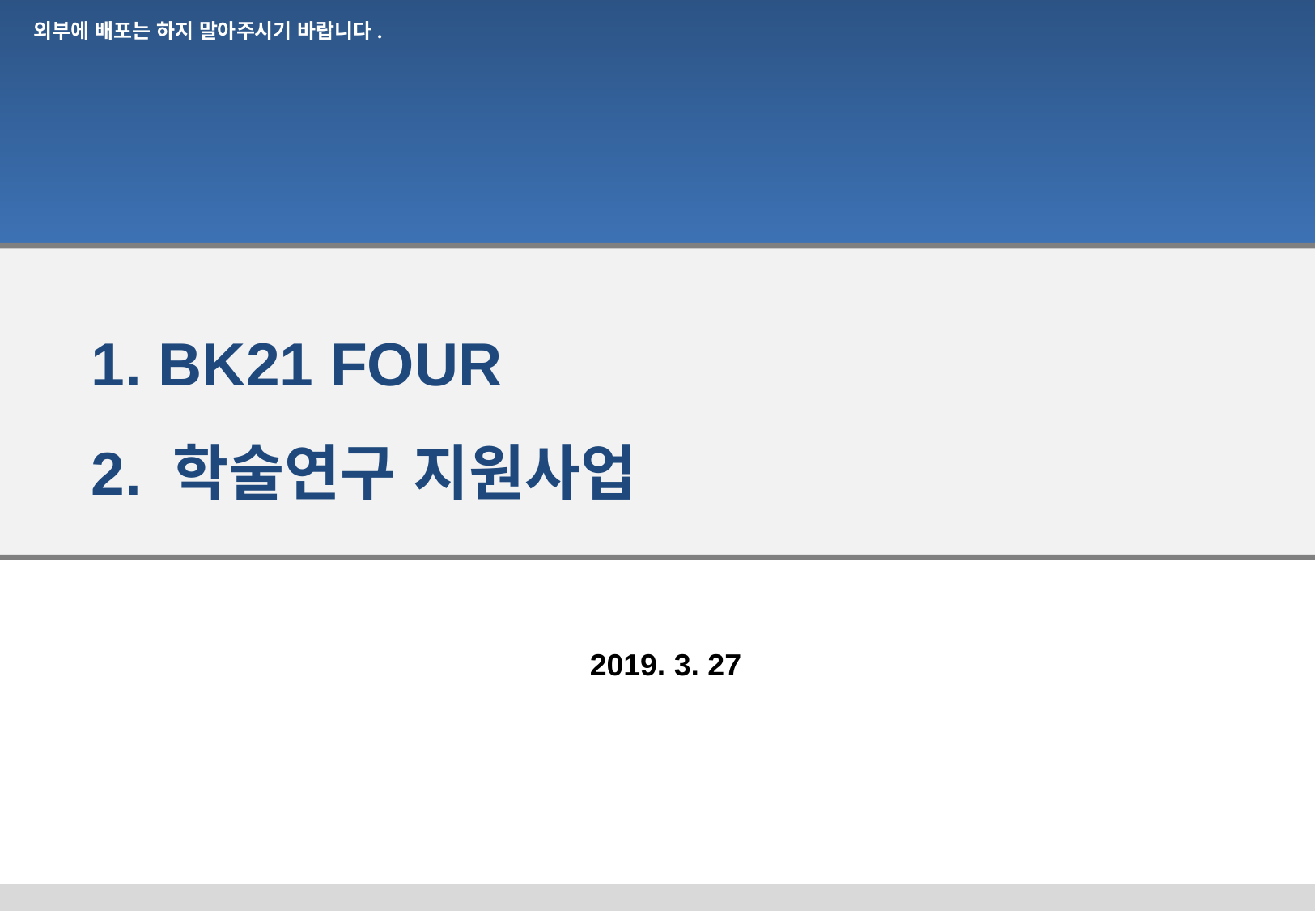

외부에 배포는 하지 말아주시기 바랍니다.
1. BK21 FOUR
2. 학술연구 지원사업
2019. 3. 27